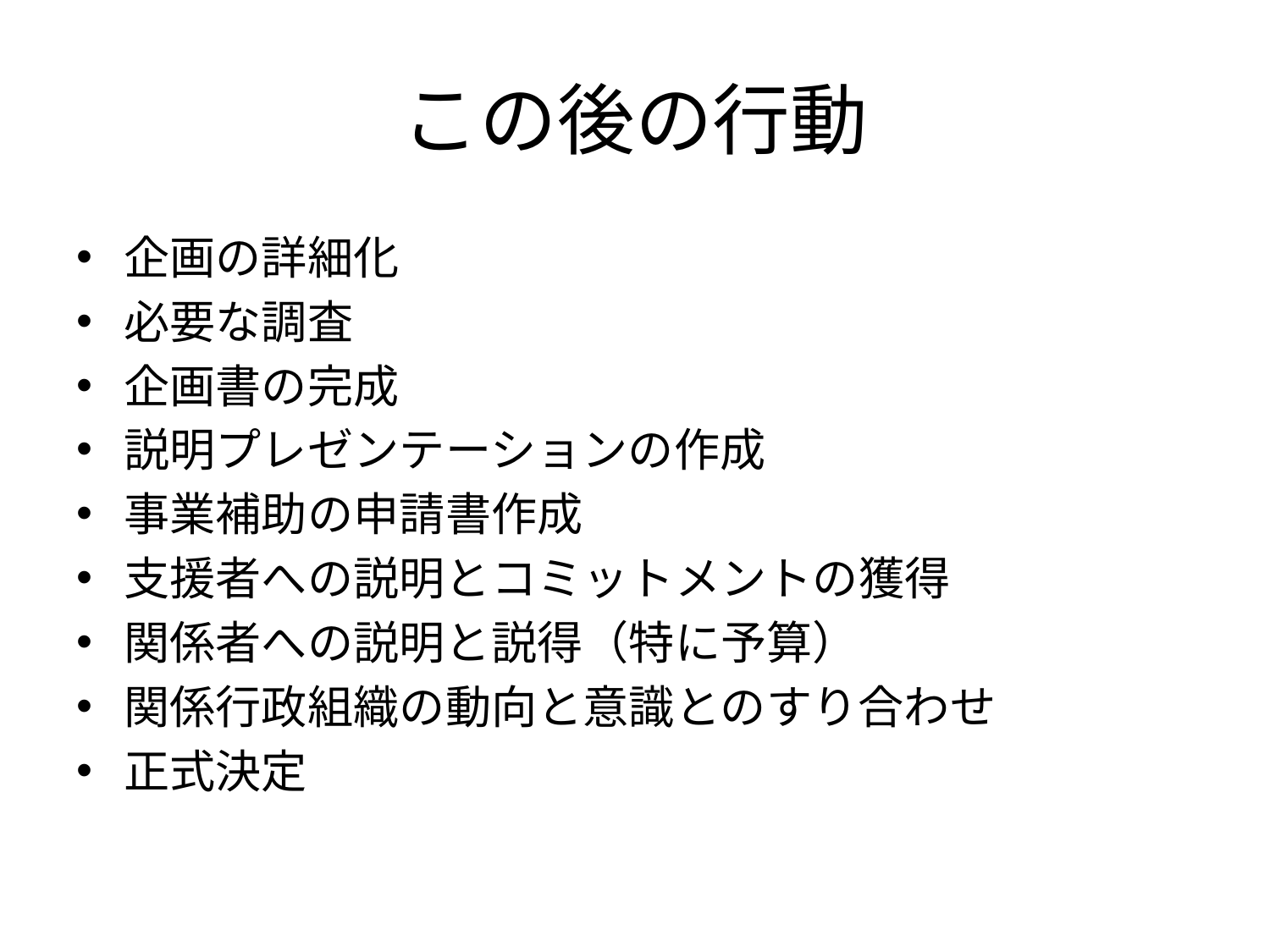

# この後の行動
企画の詳細化
必要な調査
企画書の完成
説明プレゼンテーションの作成
事業補助の申請書作成
支援者への説明とコミットメントの獲得
関係者への説明と説得（特に予算）
関係行政組織の動向と意識とのすり合わせ
正式決定